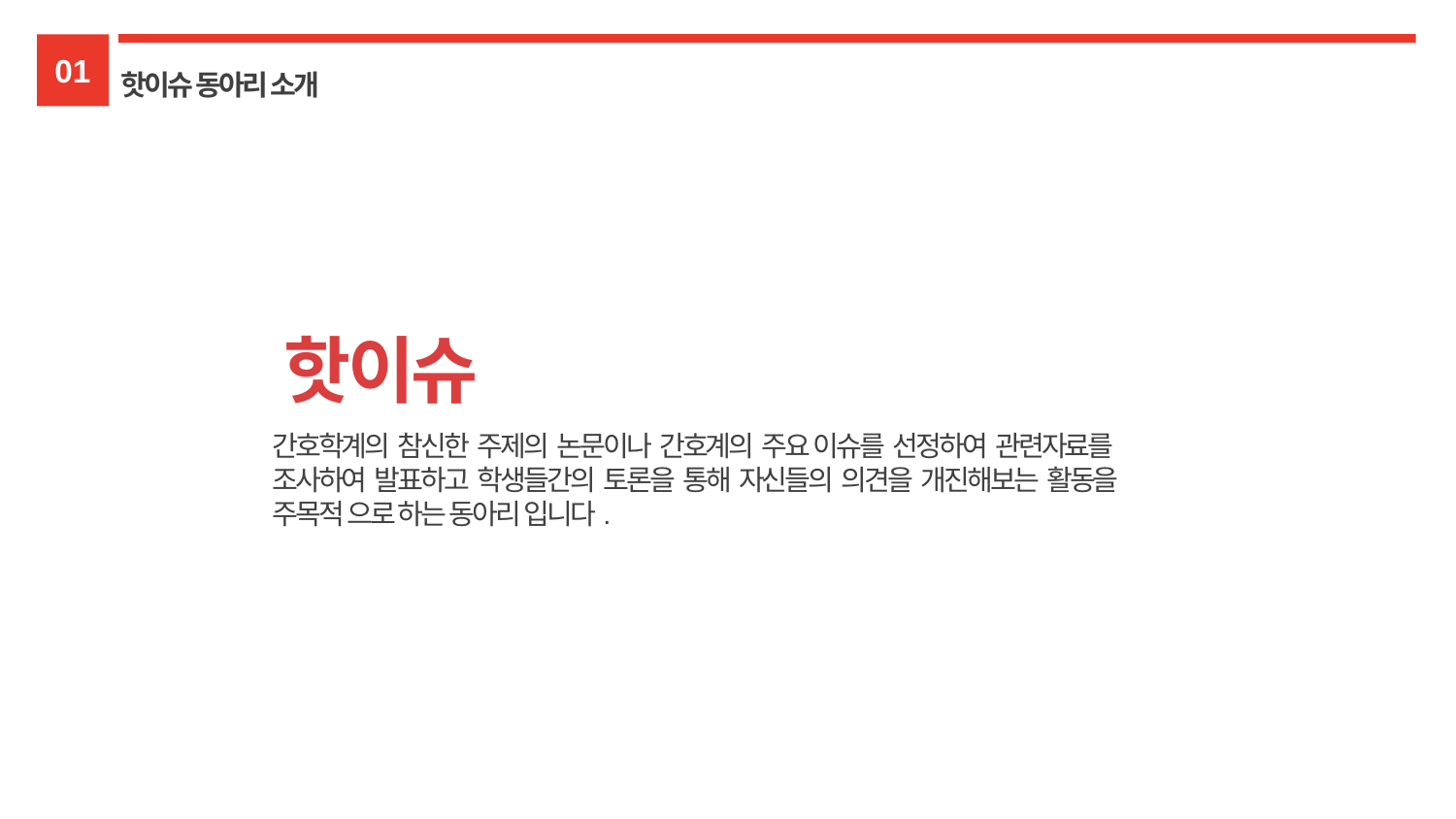

01
핫이슈 동아리 소개
핫이슈
간호학계의  참신한  주제의  논문이나  간호계의  주요 이슈를  선정하여  관련자료를  조사하여  발표하고  학생들간의  토론을  통해  자신들의  의견을  개진해보는  활동을  주목적 으로 하는 동아리 입니다.